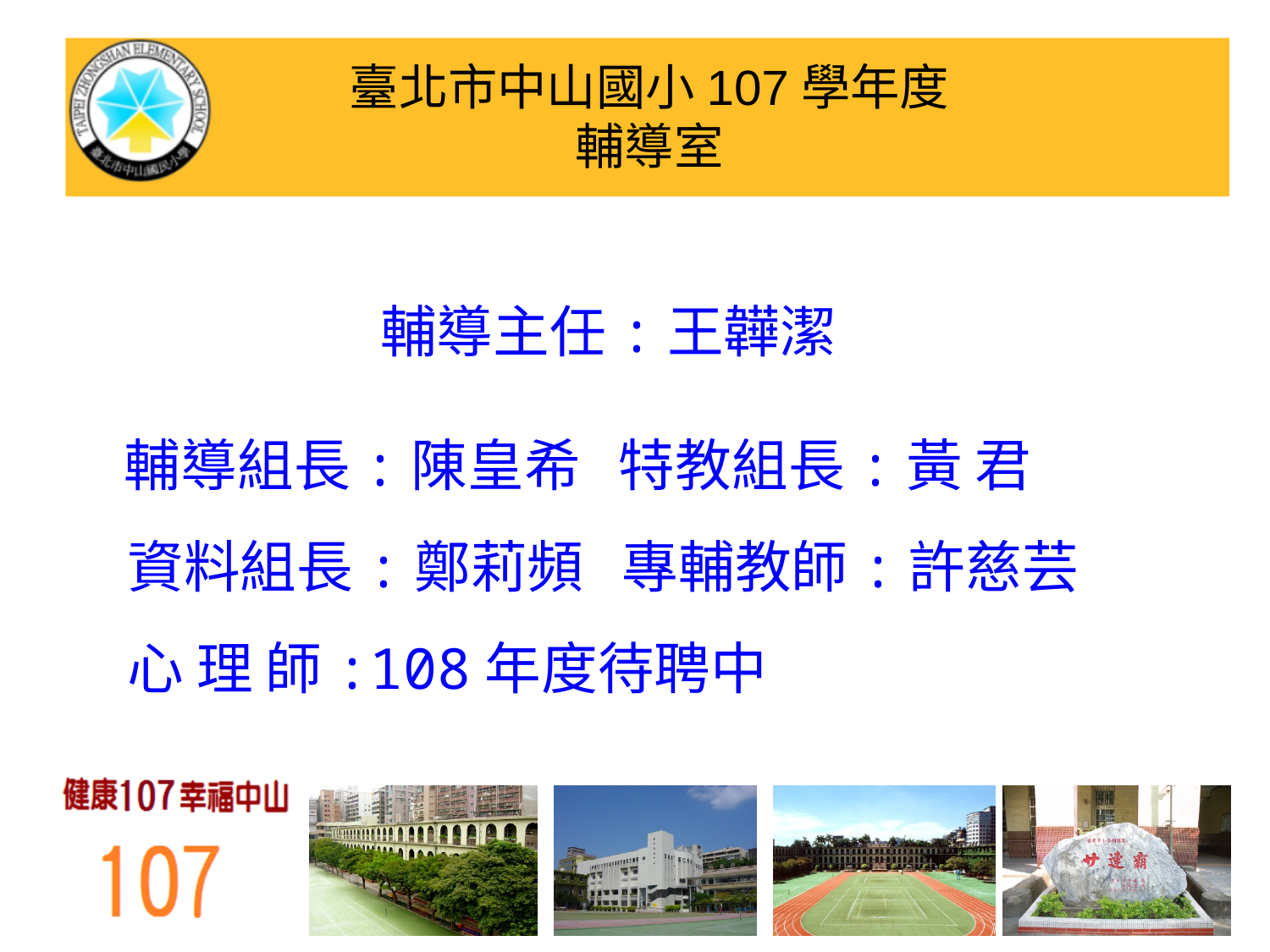

# 臺北市中山國小107學年度 輔導室
輔導主任:王韡潔

          輔導組長:陳皇希   特教組長:黃 君
      資料組長:鄭莉頻   專輔教師:許慈芸
      心 理 師:108年度待聘中